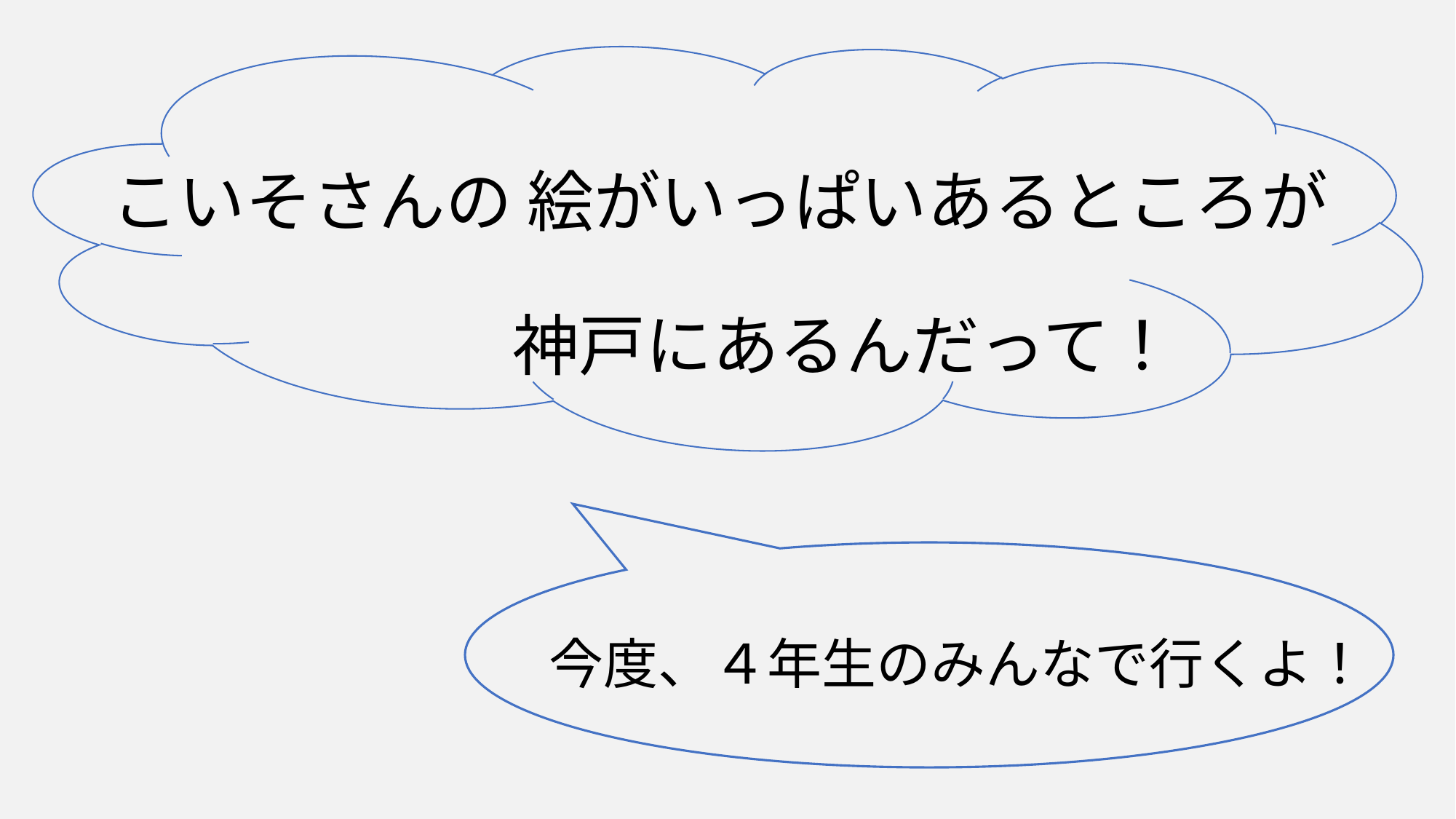

こいそさんの 絵がいっぱいあるところが

　　　　　　神戸にあるんだって！

今度、４年生のみんなで行くよ！